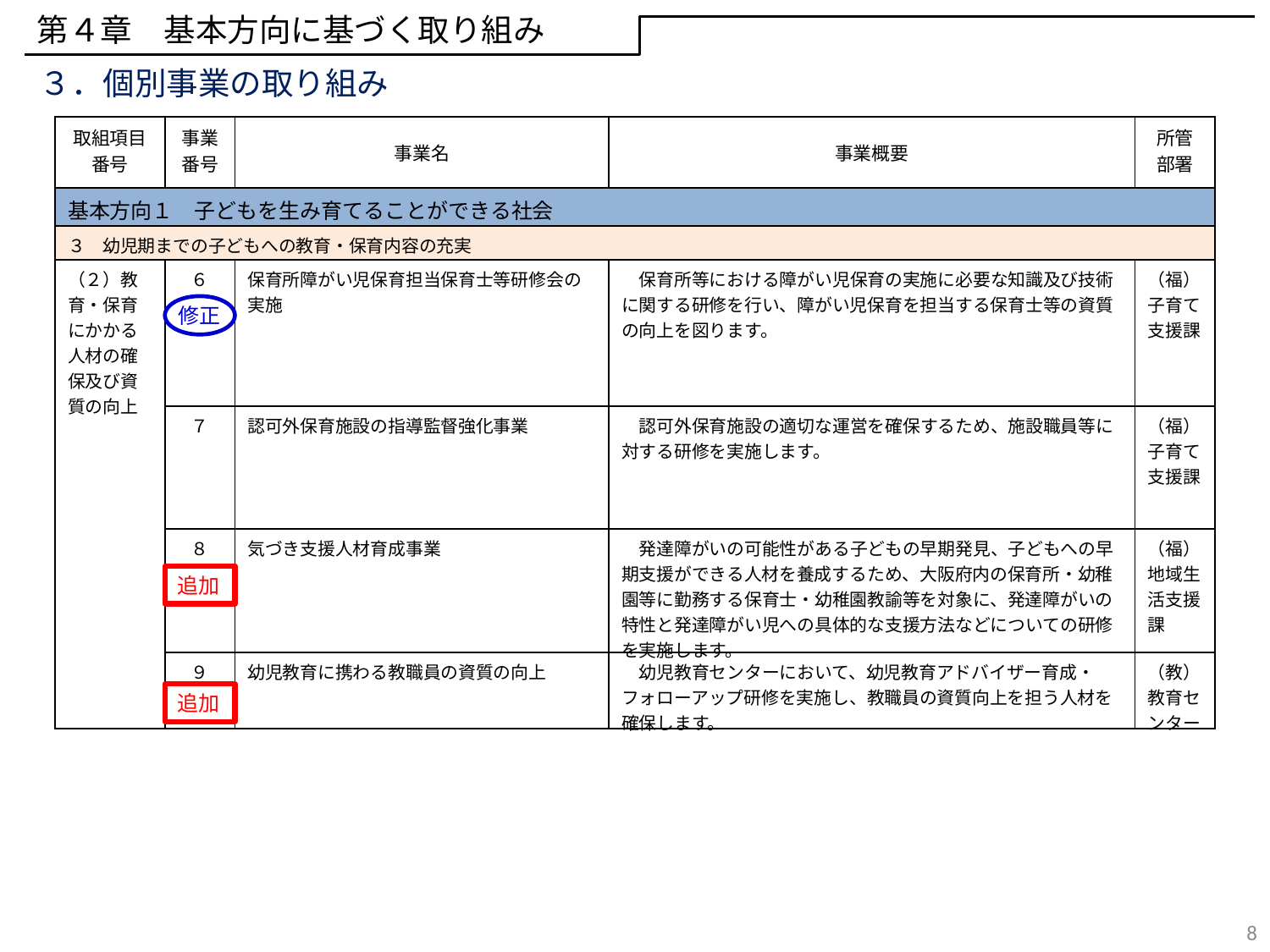

第４章　基本方向に基づく取り組み
３．個別事業の取り組み
| 取組項目 番号 | 事業 番号 | 事業名 | 事業概要 | 所管 部署 |
| --- | --- | --- | --- | --- |
| 基本方向１　子どもを生み育てることができる社会 |  |  |  |  |
| ３　幼児期までの子どもへの教育・保育内容の充実 |  |  |  |  |
| （２）教育・保育にかかる人材の確保及び資質の向上 | ６ | 保育所障がい児保育担当保育士等研修会の実施 | 保育所等における障がい児保育の実施に必要な知識及び技術に関する研修を行い、障がい児保育を担当する保育士等の資質の向上を図ります。 | （福）子育て支援課 |
|  | ７ | 認可外保育施設の指導監督強化事業 | 認可外保育施設の適切な運営を確保するため、施設職員等に対する研修を実施します。 | （福）子育て支援課 |
|  | ８ | 気づき支援人材育成事業 | 発達障がいの可能性がある子どもの早期発見、子どもへの早期支援ができる人材を養成するため、大阪府内の保育所・幼稚園等に勤務する保育士・幼稚園教諭等を対象に、発達障がいの特性と発達障がい児への具体的な支援方法などについての研修を実施します。 | （福）地域生活支援課 |
|  | ９ | 幼児教育に携わる教職員の資質の向上 | 幼児教育センターにおいて、幼児教育アドバイザー育成・フォローアップ研修を実施し、教職員の資質向上を担う人材を確保します。 | （教）教育センター |

修正
追加
追加
8